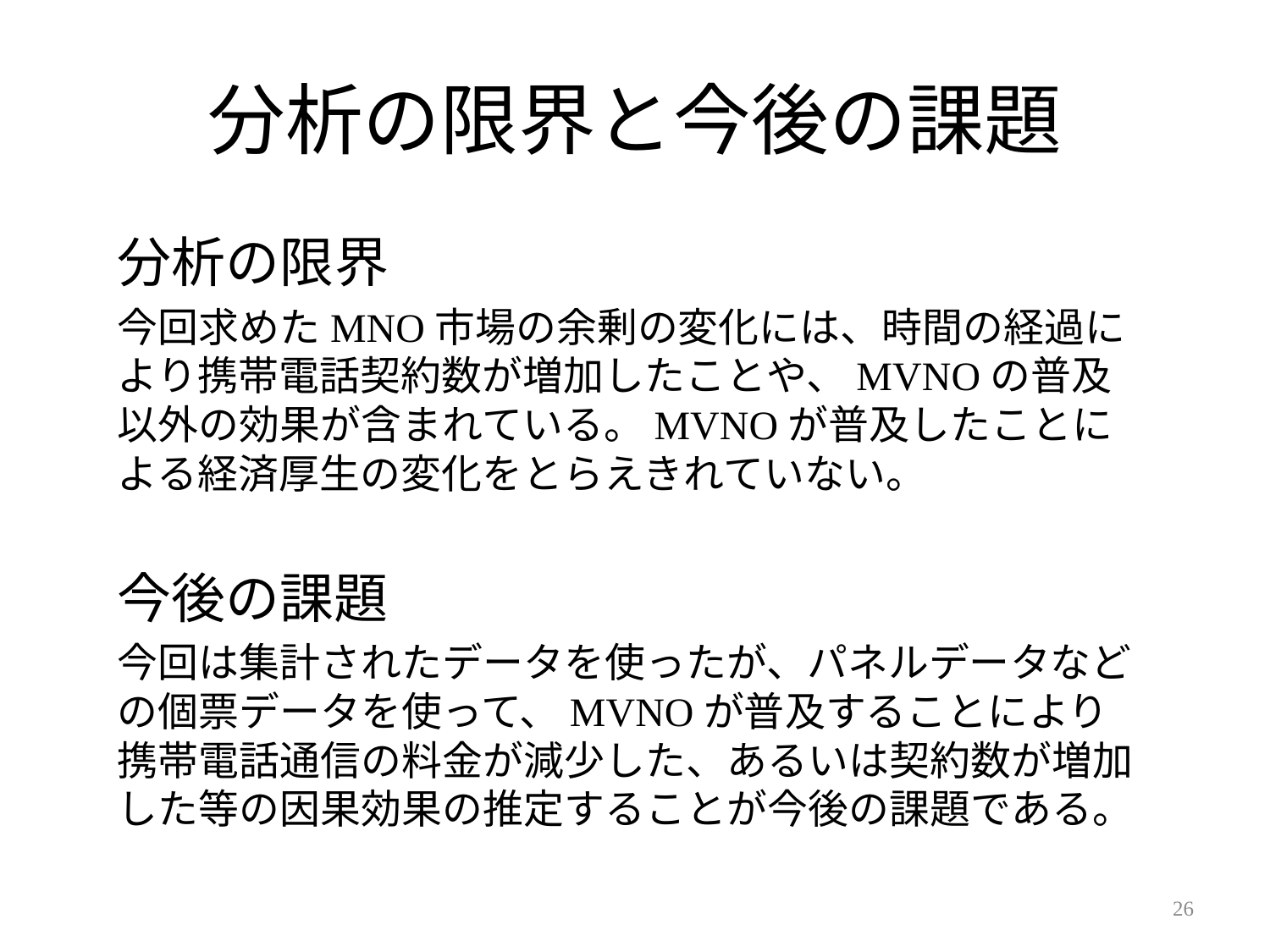

# 分析の限界と今後の課題
分析の限界
今回求めたMNO市場の余剰の変化には、時間の経過により携帯電話契約数が増加したことや、MVNOの普及以外の効果が含まれている。MVNOが普及したことによる経済厚生の変化をとらえきれていない。

今後の課題
今回は集計されたデータを使ったが、パネルデータなどの個票データを使って、MVNOが普及することにより携帯電話通信の料金が減少した、あるいは契約数が増加した等の因果効果の推定することが今後の課題である。

26